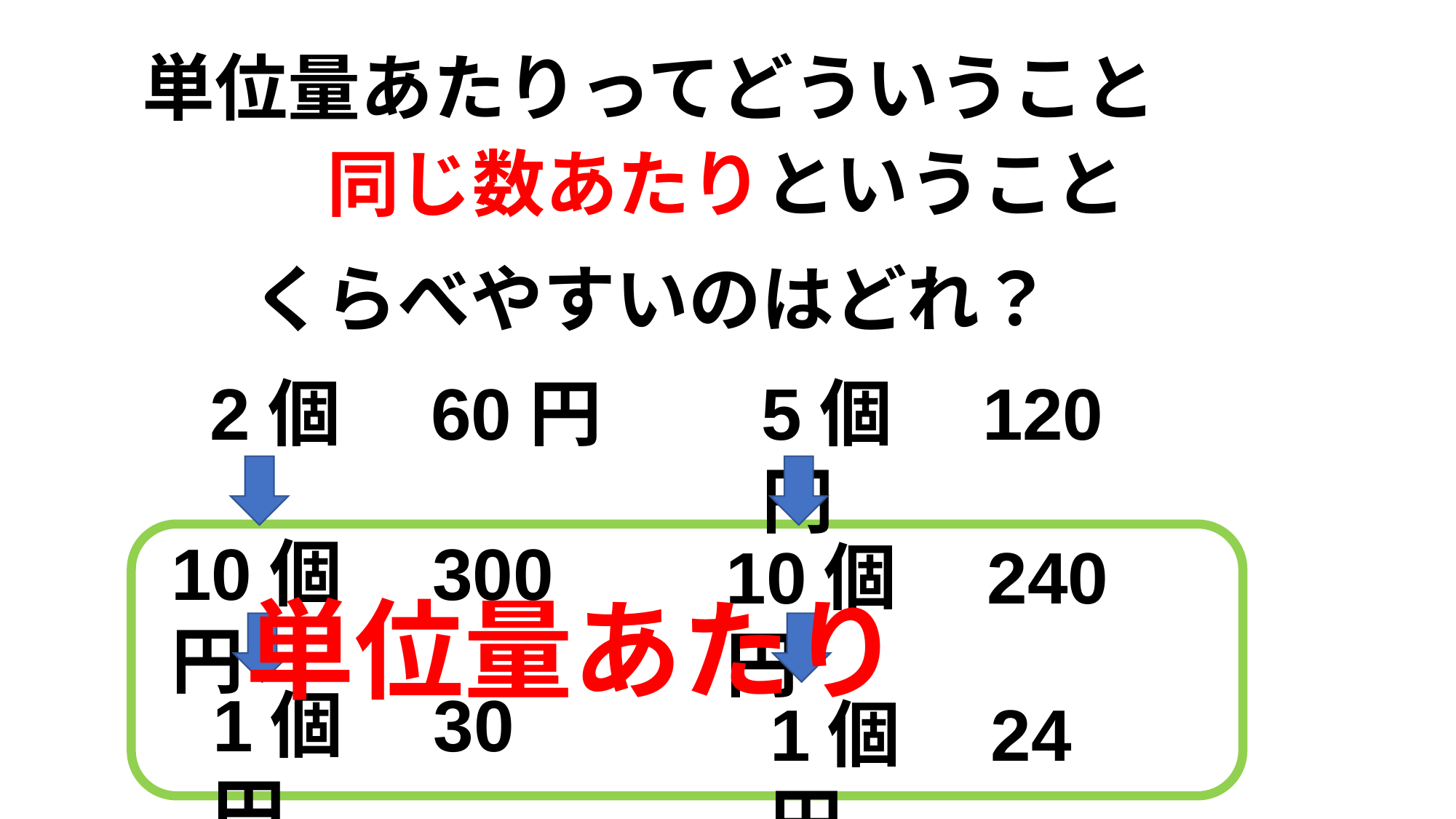

単位量あたりってどういうこと
同じ数あたりということ
くらべやすいのはどれ？
5個　120円
2個　60円

10個　300円

10個　240円
単位量あたり

1個　30円
1個　24円